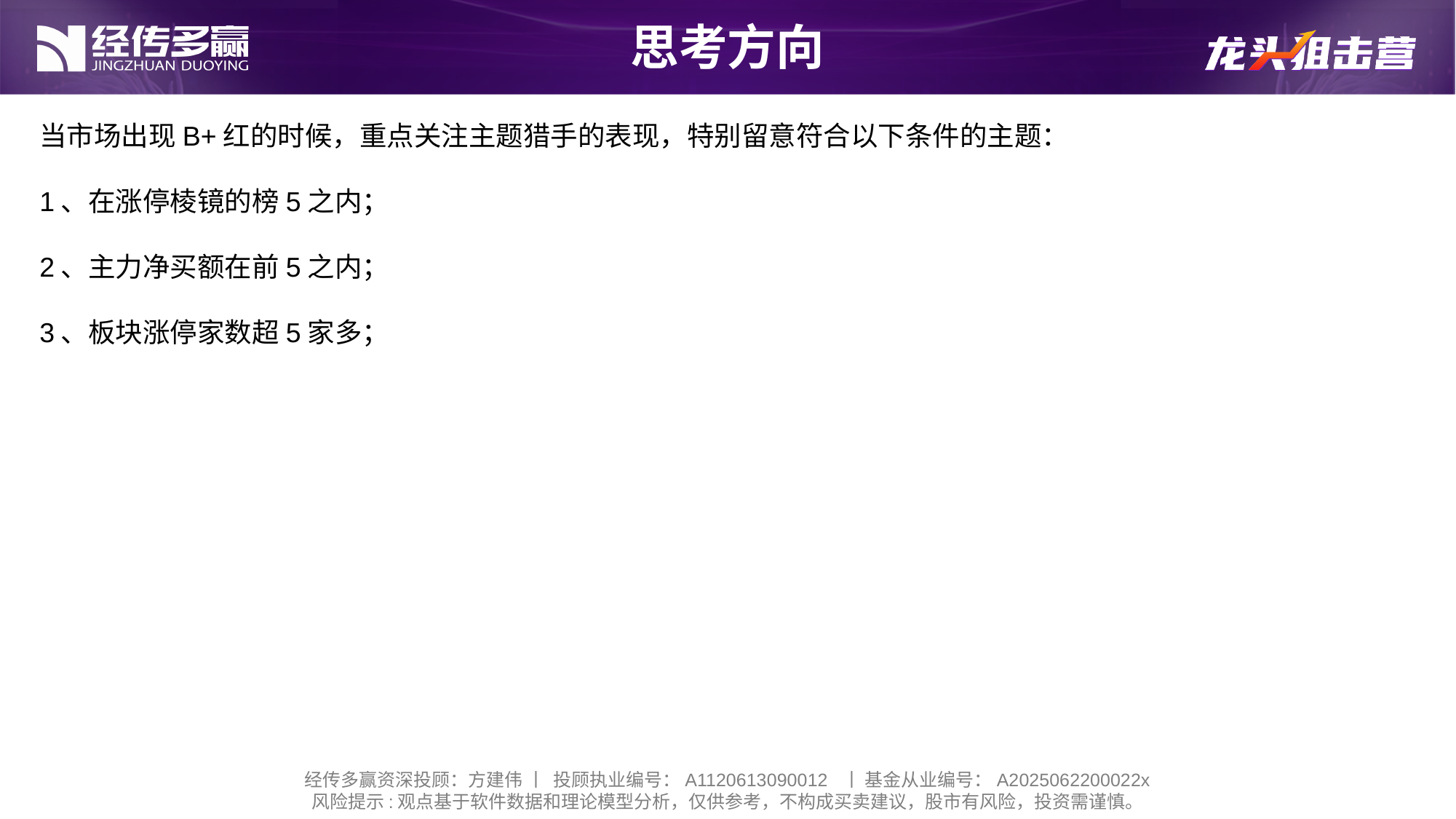

思考方向
当市场出现B+红的时候，重点关注主题猎手的表现，特别留意符合以下条件的主题：

1、在涨停棱镜的榜5之内；

2、主力净买额在前5之内；

3、板块涨停家数超5家多；